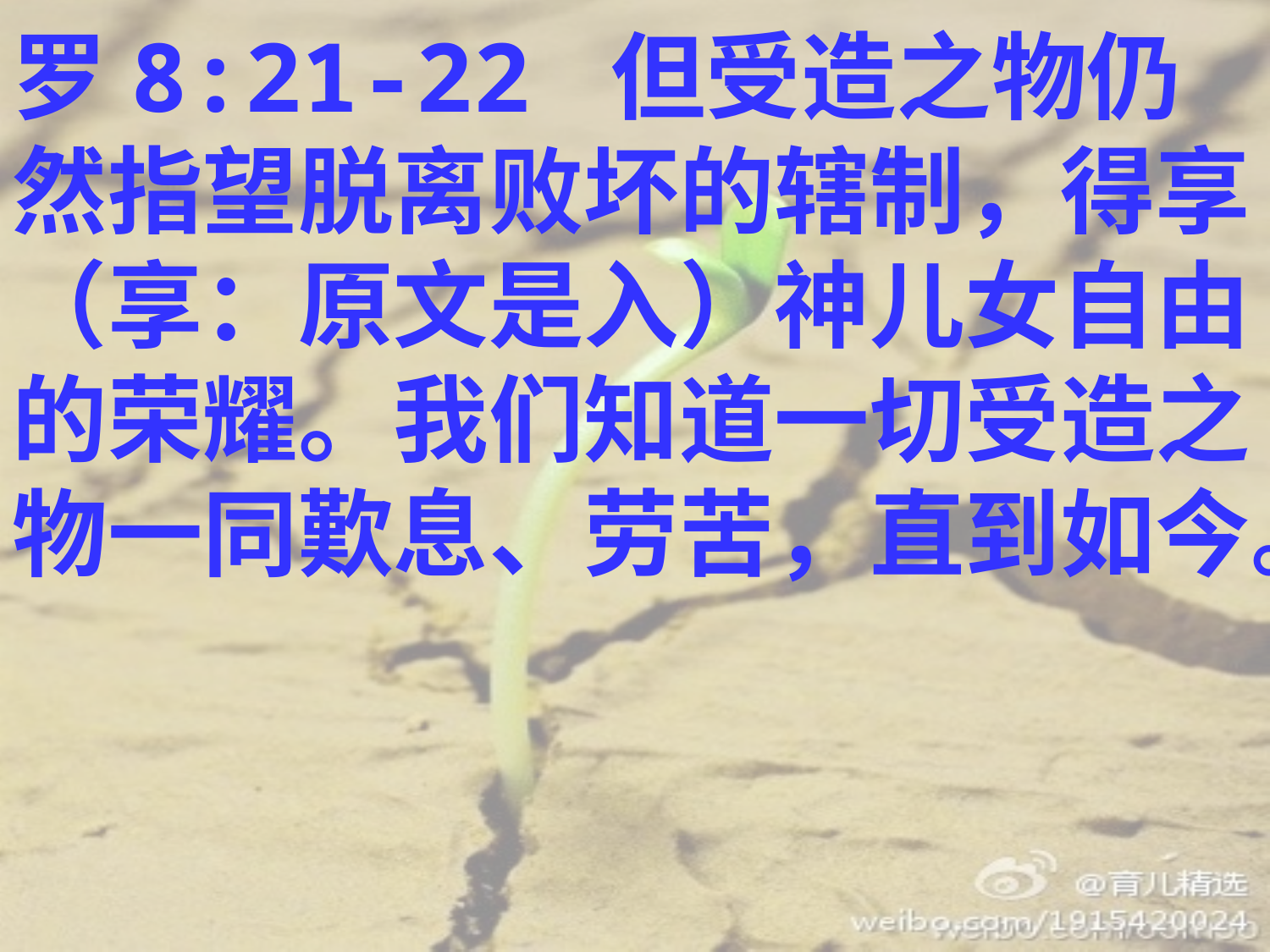

罗8:21-22 但受造之物仍然指望脱离败坏的辖制，得享（享：原文是入）神儿女自由的荣耀。我们知道一切受造之物一同歎息、劳苦，直到如今。